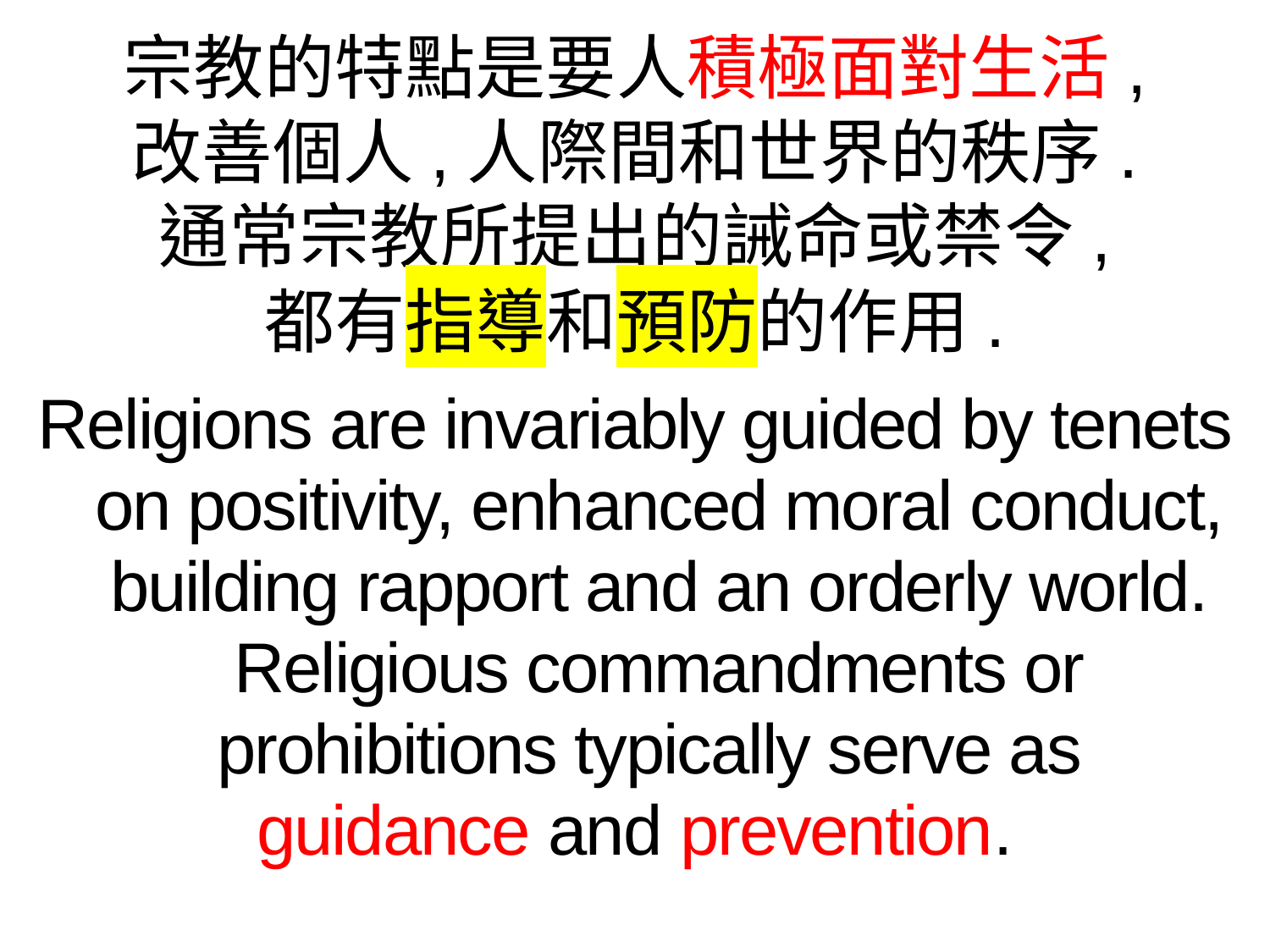

宗教的特點是要人積極面對生活,
改善個人,人際間和世界的秩序.
通常宗教所提出的誡命或禁令,
都有指導和預防的作用.
Religions are invariably guided by tenets on positivity, enhanced moral conduct, building rapport and an orderly world. Religious commandments or prohibitions typically serve as
guidance and prevention.